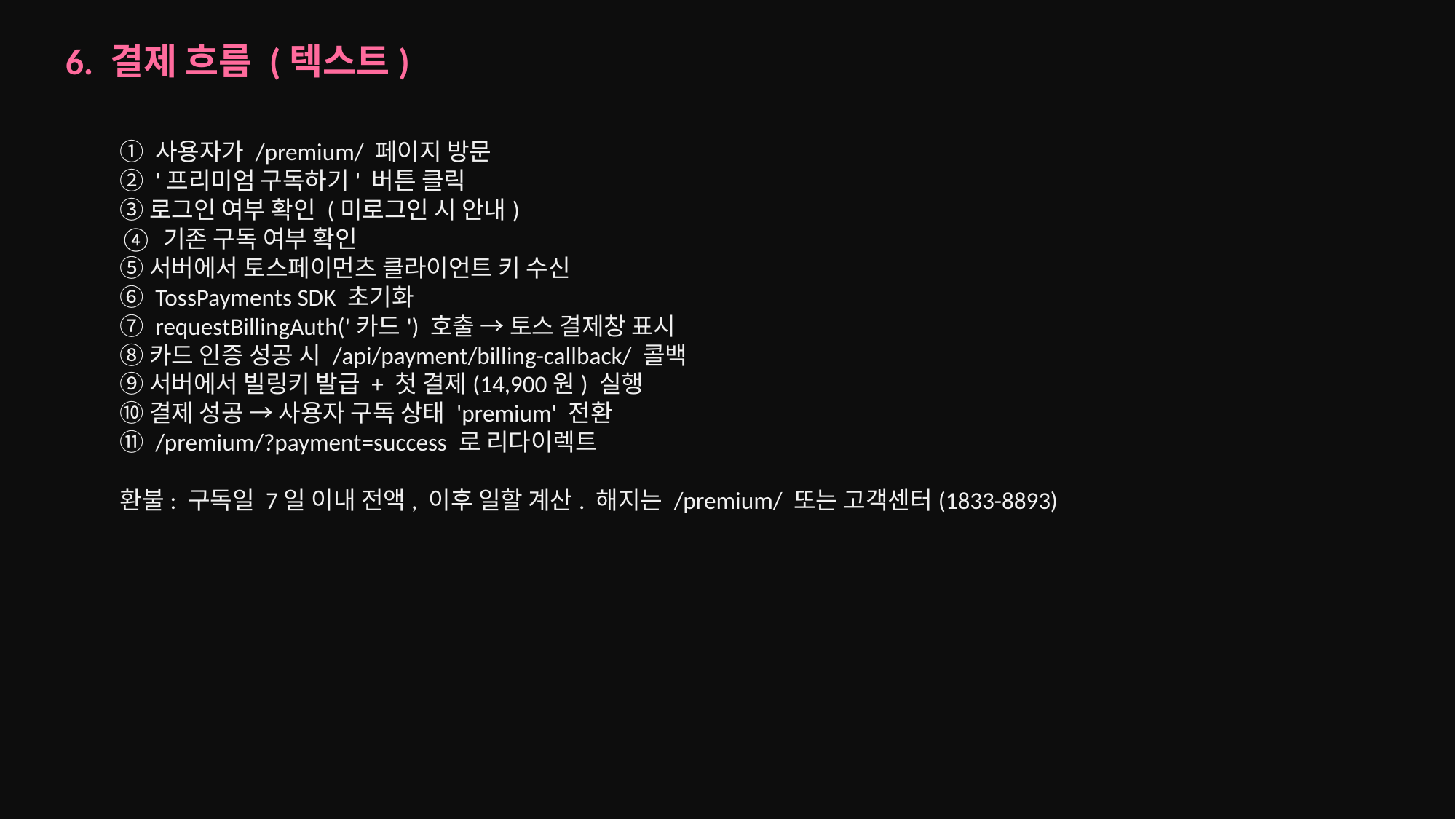

6. 결제 흐름 (텍스트)
① 사용자가 /premium/ 페이지 방문
② '프리미엄 구독하기' 버튼 클릭
③ 로그인 여부 확인 (미로그인 시 안내)
④ 기존 구독 여부 확인
⑤ 서버에서 토스페이먼츠 클라이언트 키 수신
⑥ TossPayments SDK 초기화
⑦ requestBillingAuth('카드') 호출 → 토스 결제창 표시
⑧ 카드 인증 성공 시 /api/payment/billing-callback/ 콜백
⑨ 서버에서 빌링키 발급 + 첫 결제(14,900원) 실행
⑩ 결제 성공 → 사용자 구독 상태 'premium' 전환
⑪ /premium/?payment=success 로 리다이렉트
환불: 구독일 7일 이내 전액, 이후 일할 계산. 해지는 /premium/ 또는 고객센터(1833-8893)